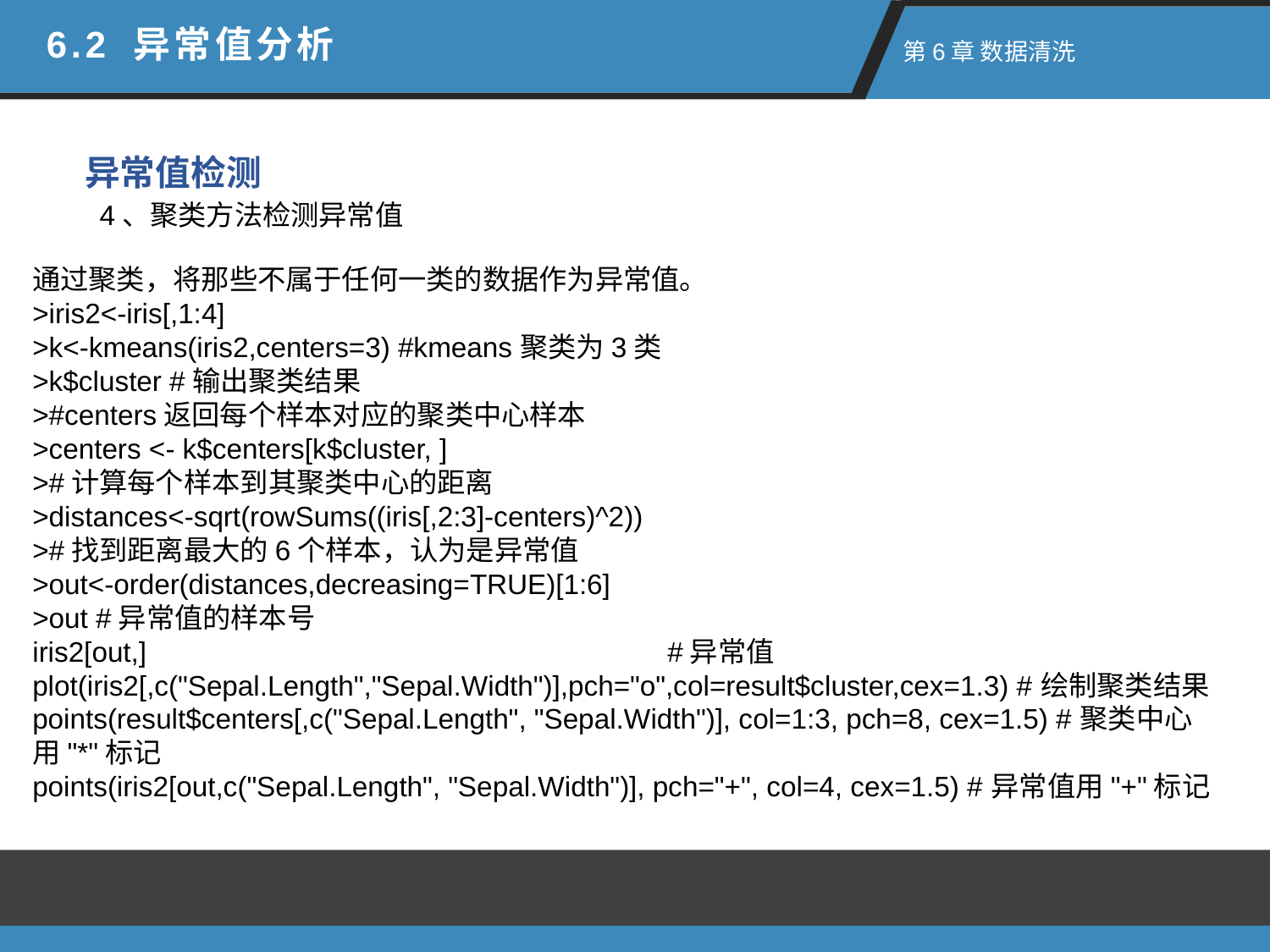

6.2 异常值分析
  第6章 数据清洗
异常值检测
4、聚类方法检测异常值
通过聚类，将那些不属于任何一类的数据作为异常值。
>iris2<-iris[,1:4]
>k<-kmeans(iris2,centers=3) #kmeans聚类为3类
>k$cluster #输出聚类结果
>#centers返回每个样本对应的聚类中心样本
>centers <- k$centers[k$cluster, ]
>#计算每个样本到其聚类中心的距离
>distances<-sqrt(rowSums((iris[,2:3]-centers)^2))
>#找到距离最大的6个样本，认为是异常值
>out<-order(distances,decreasing=TRUE)[1:6]
>out #异常值的样本号
iris2[out,] 					#异常值
plot(iris2[,c("Sepal.Length","Sepal.Width")],pch="o",col=result$cluster,cex=1.3) #绘制聚类结果
points(result$centers[,c("Sepal.Length", "Sepal.Width")], col=1:3, pch=8, cex=1.5) #聚类中心用"*"标记
points(iris2[out,c("Sepal.Length", "Sepal.Width")], pch="+", col=4, cex=1.5) #异常值用"+"标记